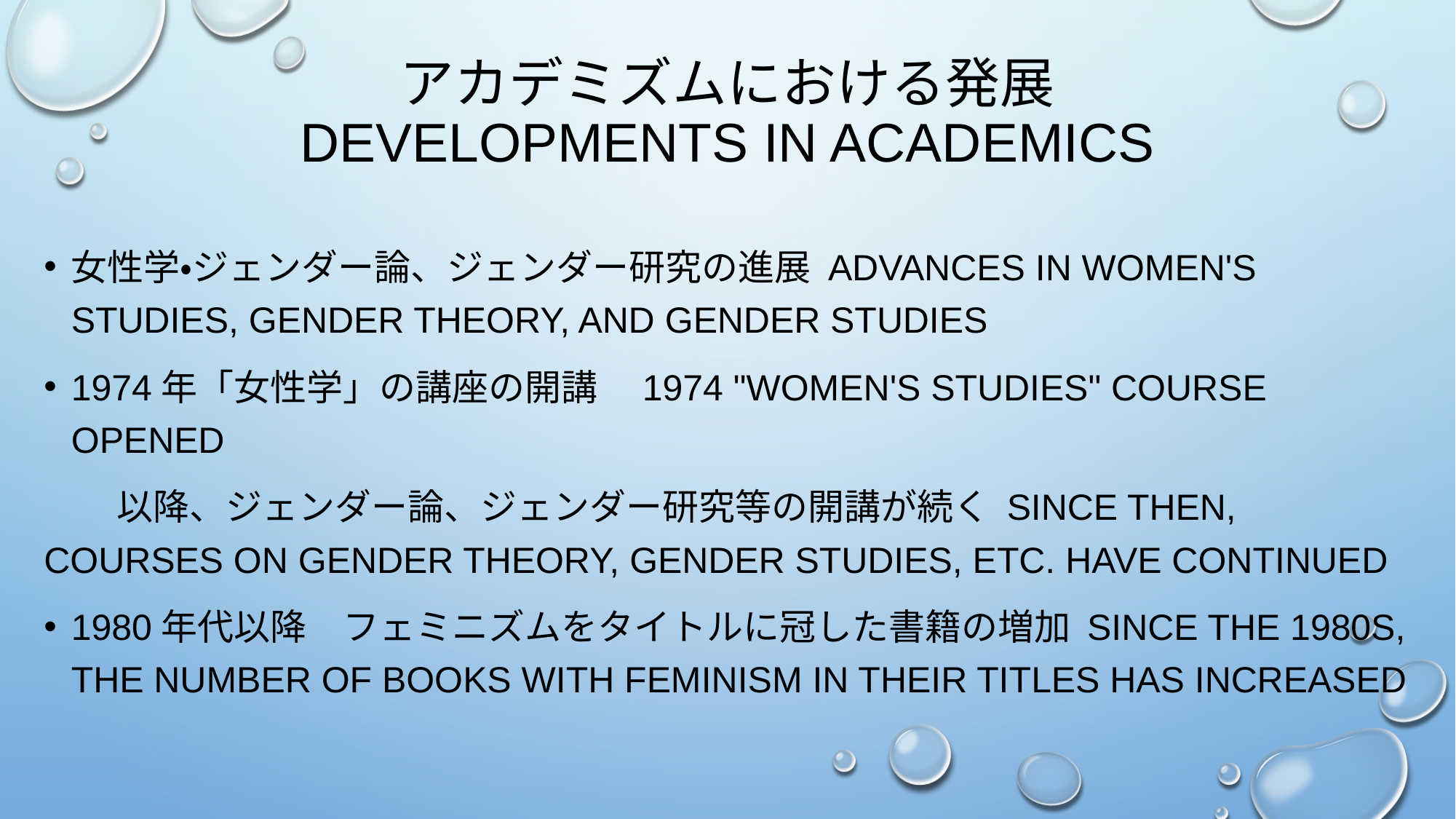

# アカデミズムにおける発展 Developments in academics
女性学・ジェンダー論、ジェンダー研究の進展 Advances in Women's Studies, Gender Theory, and Gender Studies
1974年「女性学」の講座の開講　1974 "Women's Studies" course opened
　　以降、ジェンダー論、ジェンダー研究等の開講が続く Since then, courses on gender theory, gender studies, etc. have continued
1980年代以降　フェミニズムをタイトルに冠した書籍の増加 Since the 1980s, the number of books with feminism in their titles has increased